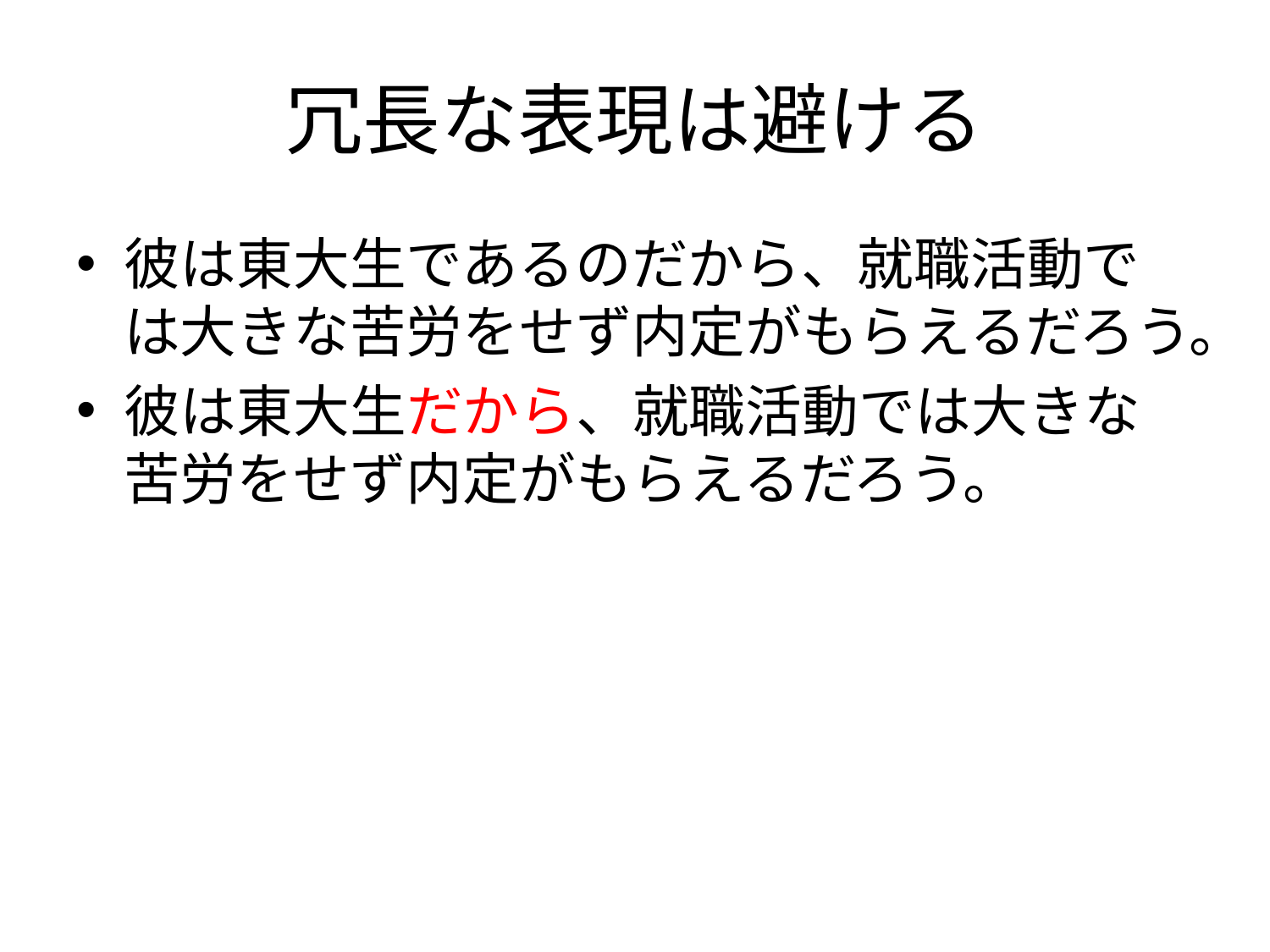

# 冗長な表現は避ける
彼は東大生であるのだから、就職活動では大きな苦労をせず内定がもらえるだろう。
彼は東大生だから、就職活動では大きな苦労をせず内定がもらえるだろう。